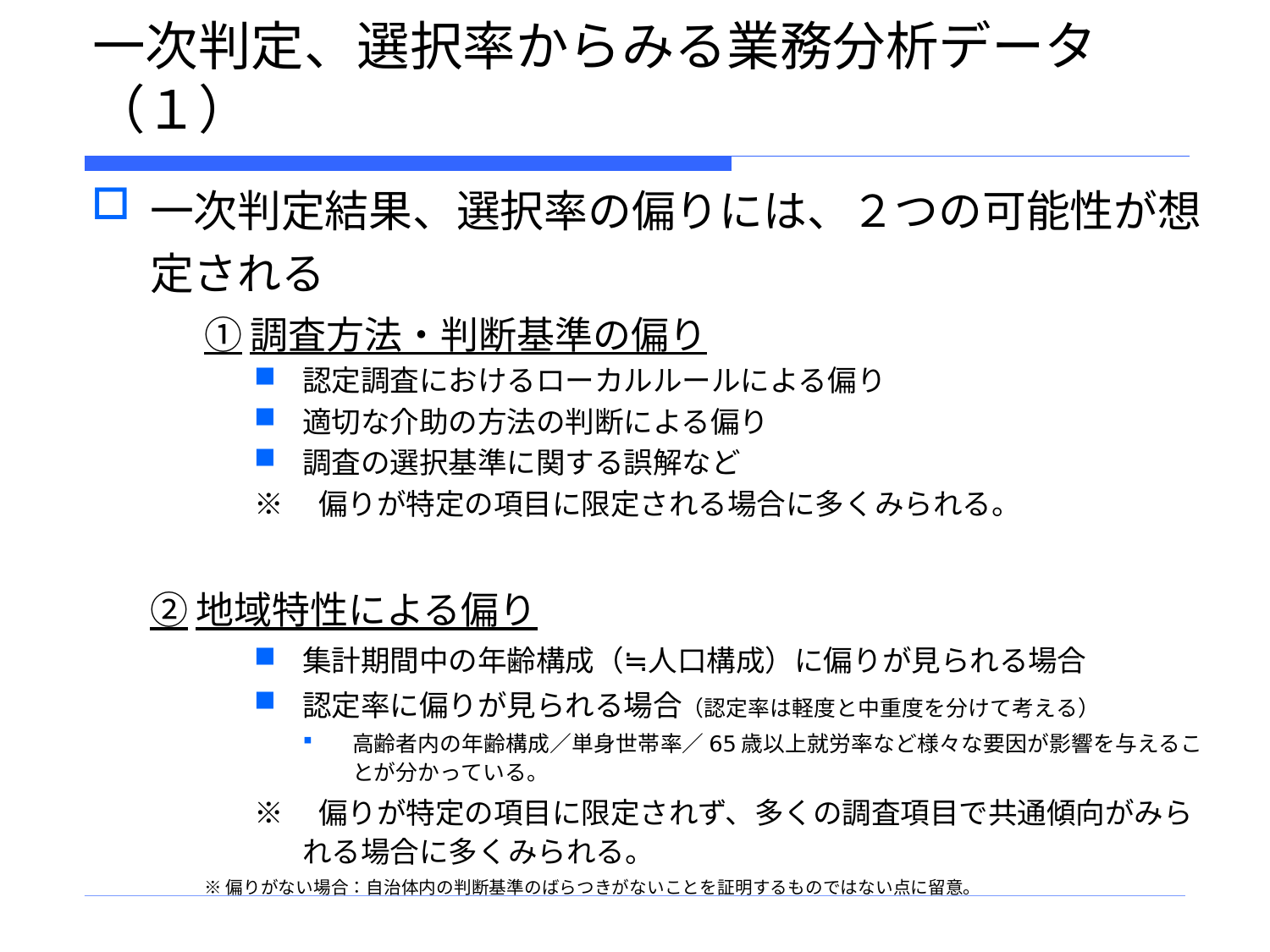

# 一次判定、選択率からみる業務分析データ（１）
一次判定結果、選択率の偏りには、２つの可能性が想定される
	①調査方法・判断基準の偏り
認定調査におけるローカルルールによる偏り
適切な介助の方法の判断による偏り
調査の選択基準に関する誤解など
※　偏りが特定の項目に限定される場合に多くみられる。

		②地域特性による偏り
集計期間中の年齢構成（≒人口構成）に偏りが見られる場合
認定率に偏りが見られる場合（認定率は軽度と中重度を分けて考える）
高齢者内の年齢構成／単身世帯率／65歳以上就労率など様々な要因が影響を与えることが分かっている。
※　偏りが特定の項目に限定されず、多くの調査項目で共通傾向がみられる場合に多くみられる。
※偏りがない場合：自治体内の判断基準のばらつきがないことを証明するものではない点に留意。